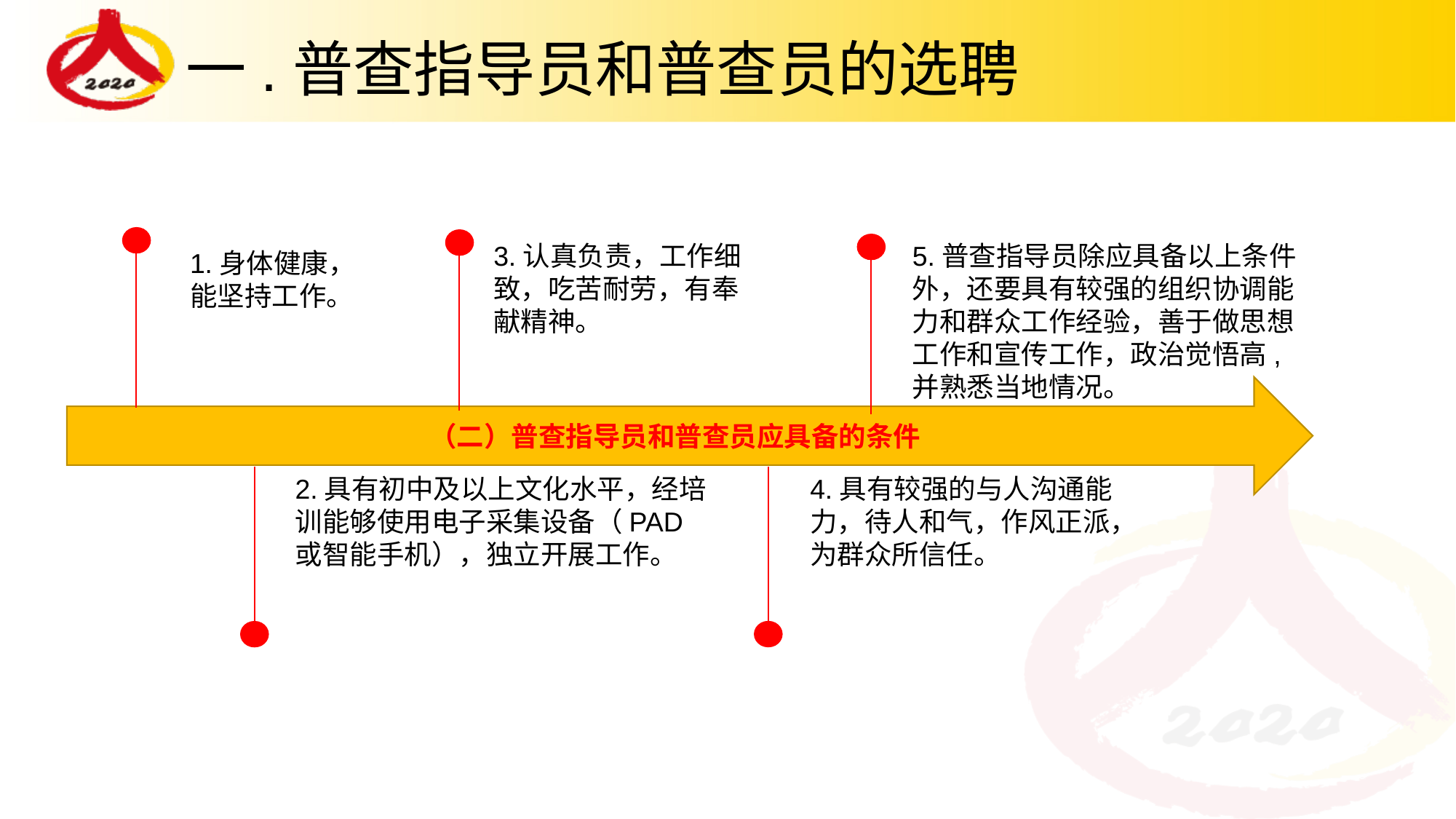

一.普查指导员和普查员的选聘

3.认真负责，工作细致，吃苦耐劳，有奉献精神。
5.普查指导员除应具备以上条件外，还要具有较强的组织协调能力和群众工作经验，善于做思想工作和宣传工作，政治觉悟高,并熟悉当地情况。
1.身体健康，能坚持工作。
（二）普查指导员和普查员应具备的条件
4.具有较强的与人沟通能力，待人和气，作风正派，为群众所信任。
2.具有初中及以上文化水平，经培训能够使用电子采集设备（PAD或智能手机），独立开展工作。

5